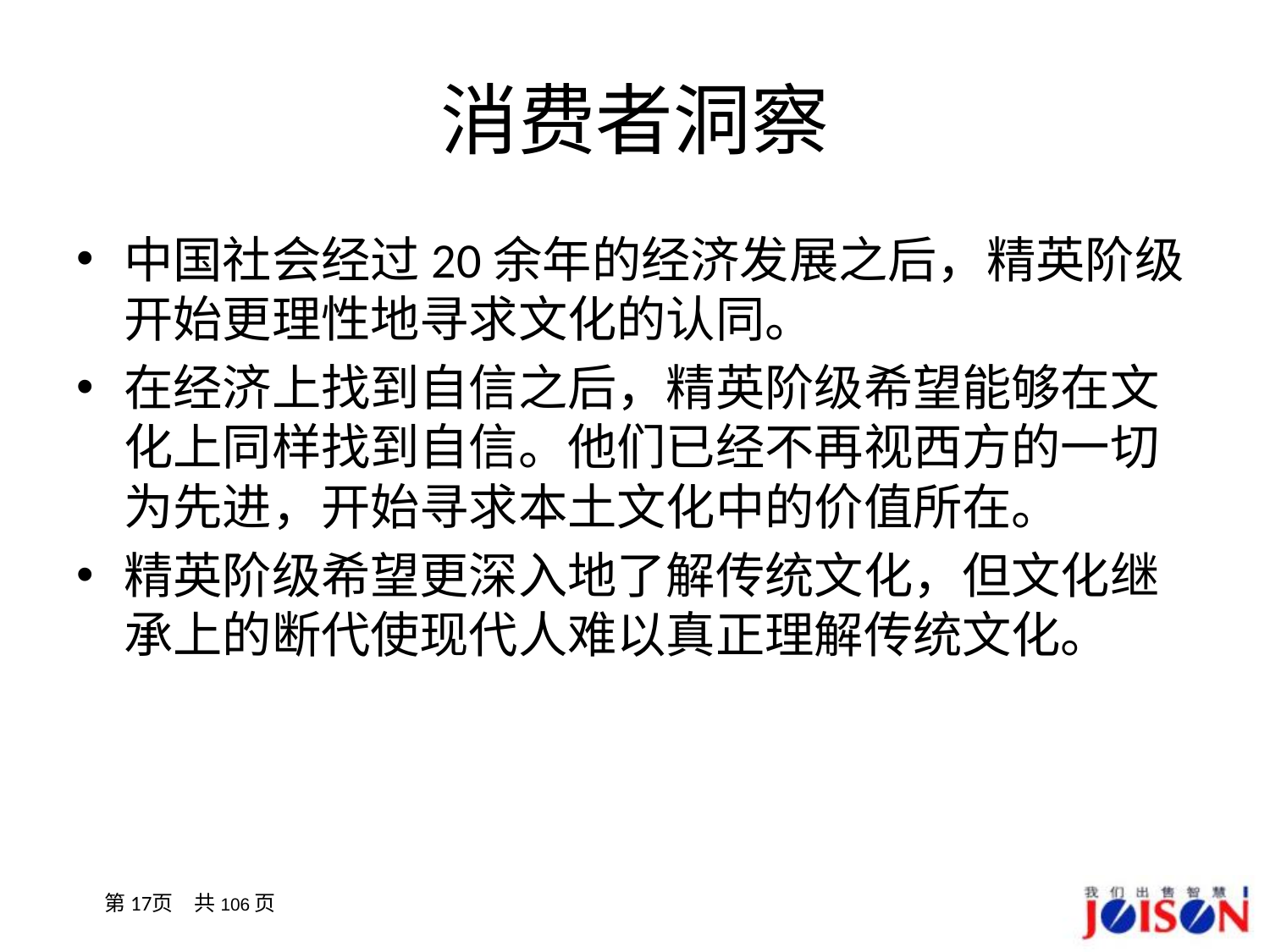

# 消费者洞察
中国社会经过20余年的经济发展之后，精英阶级开始更理性地寻求文化的认同。
在经济上找到自信之后，精英阶级希望能够在文化上同样找到自信。他们已经不再视西方的一切为先进，开始寻求本土文化中的价值所在。
精英阶级希望更深入地了解传统文化，但文化继承上的断代使现代人难以真正理解传统文化。